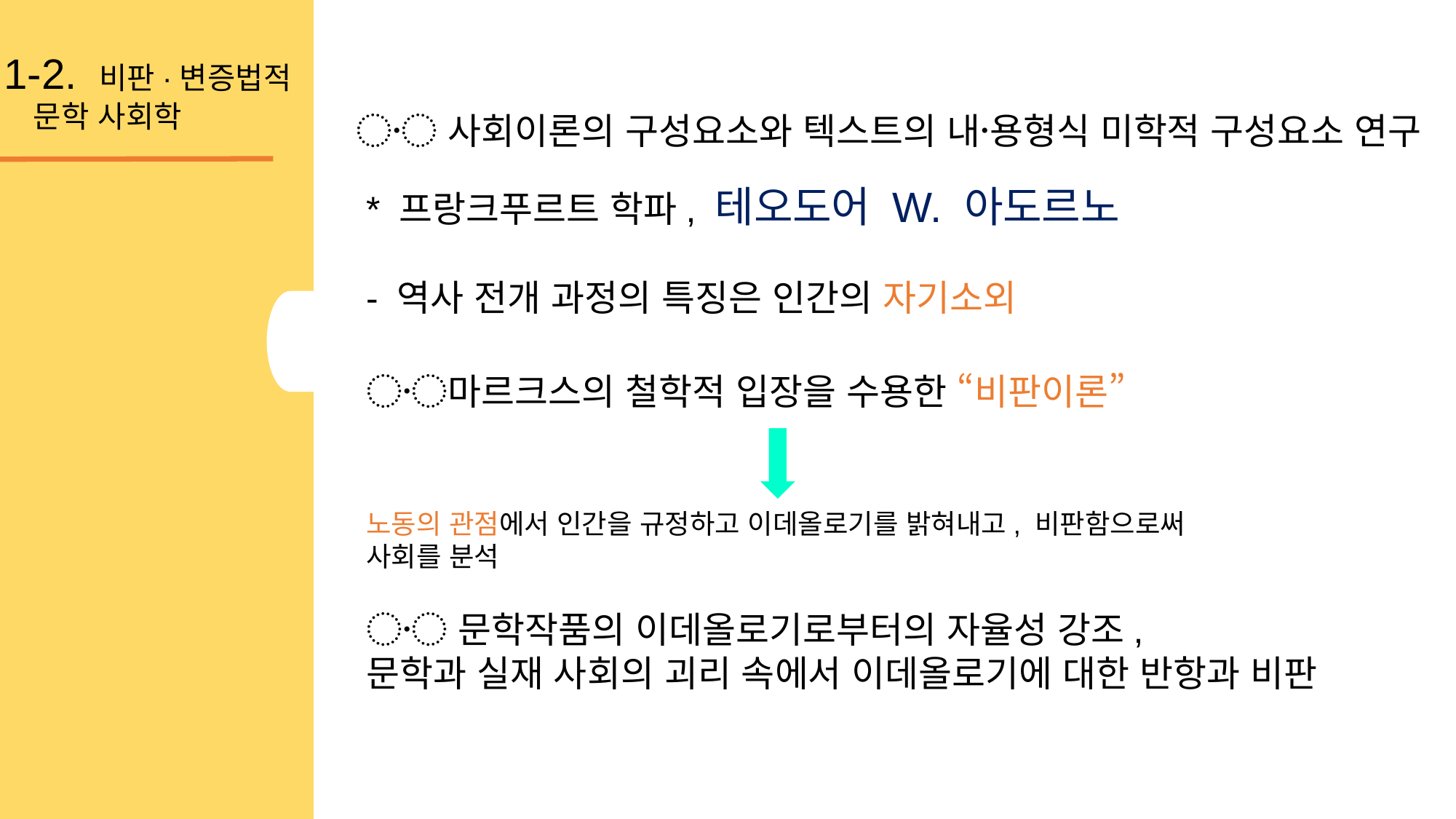

1-2. 비판·변증법적
    문학 사회학
〮 사회이론의 구성요소와 텍스트의 내용〮형식 미학적 구성요소 연구
* 프랑크푸르트 학파, 테오도어 W. 아도르노

- 역사 전개 과정의 특징은 인간의 자기소외

〮마르크스의 철학적 입장을 수용한 “비판이론”

노동의 관점에서 인간을 규정하고 이데올로기를 밝혀내고, 비판함으로써 사회를 분석
〮 문학작품의 이데올로기로부터의 자율성 강조,
문학과 실재 사회의 괴리 속에서 이데올로기에 대한 반항과 비판